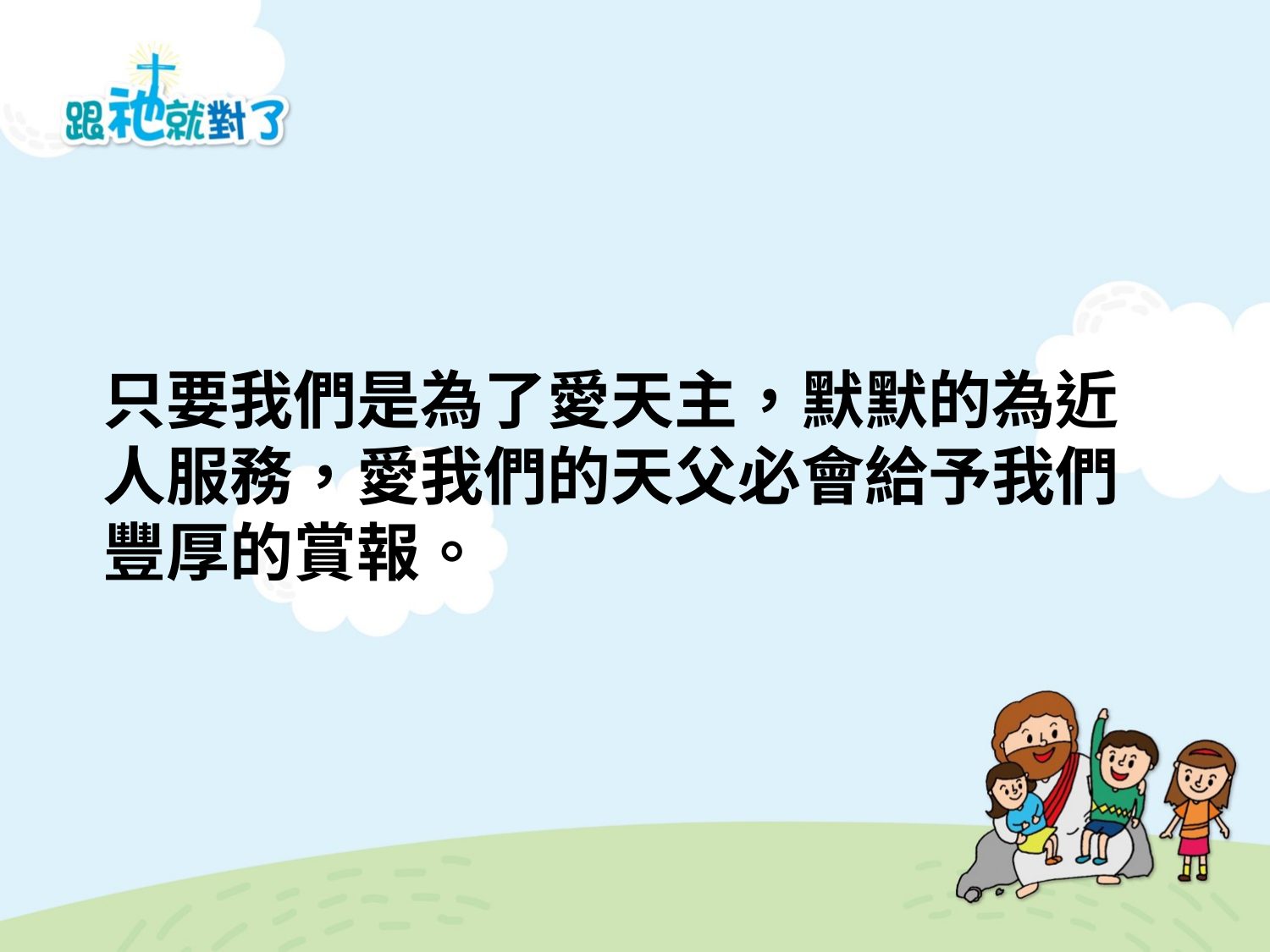

只要我們是為了愛天主，默默的為近人服務，愛我們的天父必會給予我們豐厚的賞報。